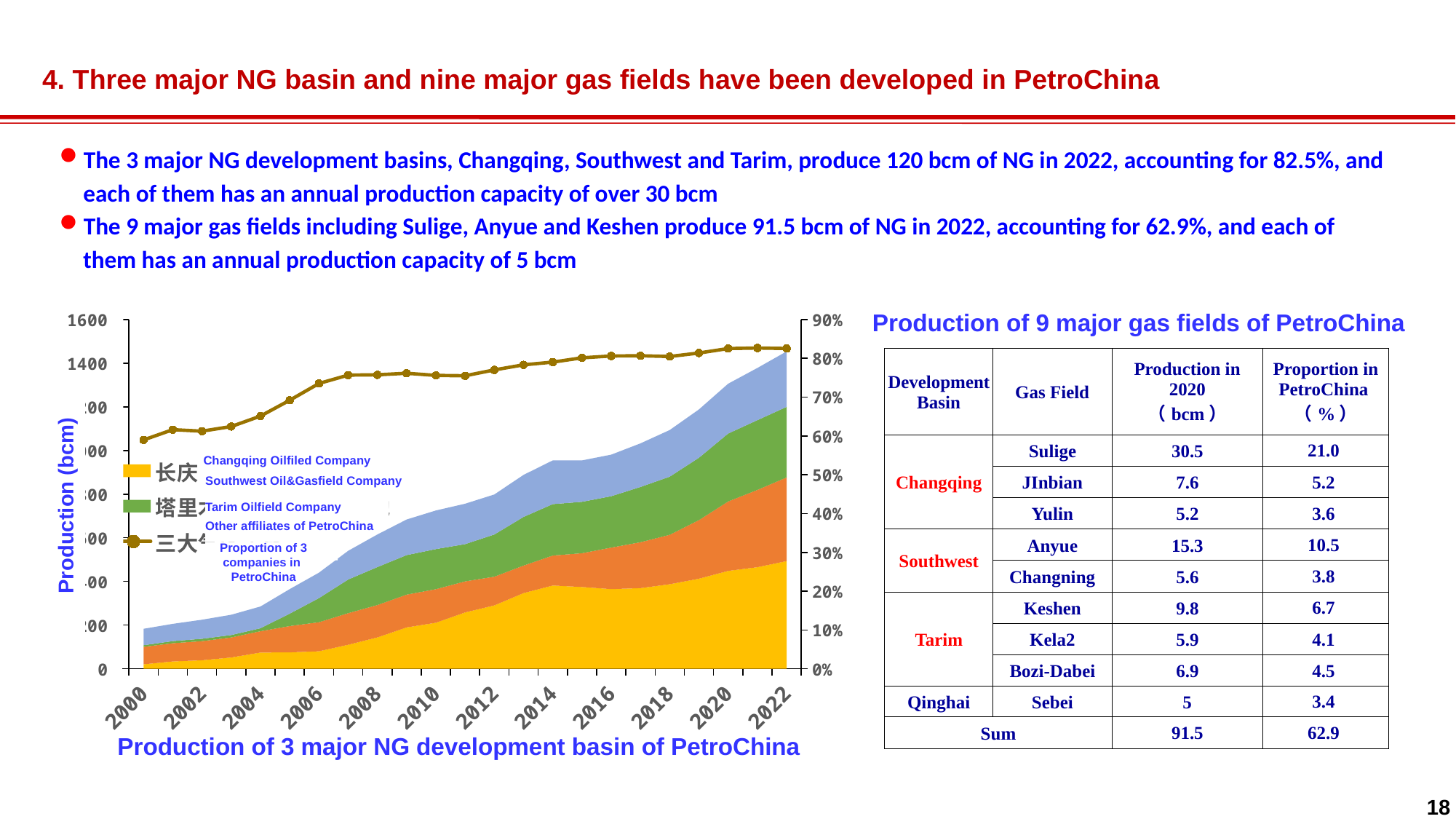

4. Three major NG basin and nine major gas fields have been developed in PetroChina
The 3 major NG development basins, Changqing, Southwest and Tarim, produce 120 bcm of NG in 2022, accounting for 82.5%, and each of them has an annual production capacity of over 30 bcm
The 9 major gas fields including Sulige, Anyue and Keshen produce 91.5 bcm of NG in 2022, accounting for 62.9%, and each of them has an annual production capacity of 5 bcm

### Chart

| Category | 长庆 | 西南 | 塔里木 | 其他 | 三大气区占比 |
|---|---|---|---|---|---|
| 2000 | 20.5592 | 79.9481 | 7.5 | 75.135 | 0.589745241814698 |
| 2001 | 33.6714 | 83.5866 | 9.566 | 78.9789 | 0.616240101572913 |
| 2002 | 39.1379 | 87.6097 | 10.8806 | 87.123 | 0.612358020780312 |
| 2003 | 51.8518 | 91.8797 | 10.889 | 93.0515 | 0.624295439129171 |
| 2004 | 74.46 | 97.7717 | 13.557 | 99.5306 | 0.651160647036496 |
| 2005 | 75.31 | 120.49 | 56.77 | 112.46 | 0.691915732953456 |
| 2006 | 80.2385 | 133.1477 | 110.1443 | 116.5401 | 0.735178628156482 |
| 2007 | 110.0988 | 144.7055 | 154.1361 | 131.4769 | 0.756712266613226 |
| 2008 | 143.7926 | 148.3338 | 173.8305 | 149.1859 | 0.757477613328157 |
| 2009 | 189.5216 | 150.3231 | 180.9053 | 163.14082295 | 0.761451948943717 |
| 2010 | 211.0669 | 153.6158 | 183.5943 | 177.03547263 | 0.755918339597739 |
| 2011 | 258.326 | 142.062 | 170.5 | 185.2721 | 0.754982972521295 |
| 2012 | 290.2935 | 131.5182 | 193.1391 | 183.5751 | 0.770107519367875 |
| 2013 | 346.816 | 126.0805 | 222.8043 | 192.625 | 0.783159511971846 |
| 2014 | 381.5298 | 137.2598 | 235.5491 | 200.2302 | 0.790240180672134 |
| 2015 | 374.6041 | 154.8359 | 235.515 | 189.7587 | 0.801240204262283 |
| 2016 | 365.0243 | 190.0641 | 235.6212 | 190.3407 | 0.805982730956812 |
| 2017 | 369.4298 | 210.246 | 253.2678 | 199.7189 | 0.806598089889001 |
| 2018 | 387.4798 | 226.3269 | 266.2053 | 213.6522 | 0.804645520992641 |
| 2019 | 412.5139 | 268.6486 | 285.5052 | 221.3025 | 0.813713761506812 |
| 2020 | 448.5309 | 318.1915 | 311.0262 | 228.2658 | 0.825219538161294 |
| 2021 | 465.4316 | 354.1788 | 319.303 | 239.0134 | 0.826541293775547 |
| 2022 | 493.4187 | 383.3526 | 323.048 | 254.0 | 0.82528777819912 |
Changqing Oilfiled Company
Southwest Oil&Gasfield Company
Production (bcm)
Tarim Oilfield Company
Other affiliates of PetroChina

Proportion of 3
companies in
PetroChina

Production of 3 major NG development basin of PetroChina
Production of 9 major gas fields of PetroChina
| Development Basin | Gas Field | Production in 2020 （bcm） | Proportion in PetroChina（%） |
| --- | --- | --- | --- |
| Changqing | Sulige | 30.5 | 21.0 |
|  | JInbian | 7.6 | 5.2 |
|  | Yulin | 5.2 | 3.6 |
| Southwest | Anyue | 15.3 | 10.5 |
|  | Changning | 5.6 | 3.8 |
| Tarim | Keshen | 9.8 | 6.7 |
|  | Kela2 | 5.9 | 4.1 |
|  | Bozi-Dabei | 6.9 | 4.5 |
| Qinghai | Sebei | 5 | 3.4 |
| Sum |  | 91.5 | 62.9 |